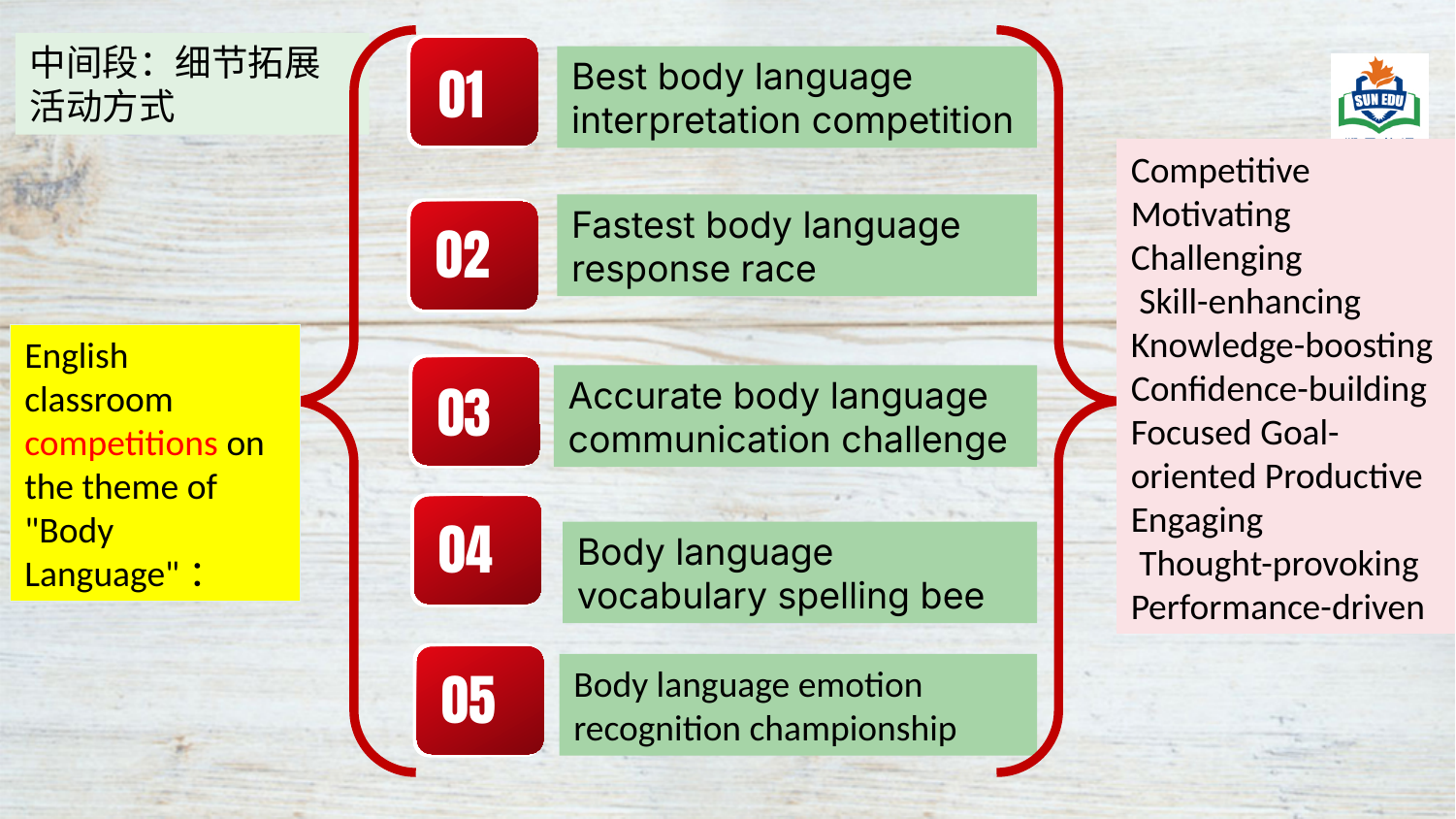

中间段：细节拓展
活动方式

01
Best body language interpretation competition
Competitive Motivating
Challenging
 Skill-enhancing Knowledge-boosting Confidence-building Focused Goal-oriented Productive
Engaging
 Thought-provoking
Performance-driven
Fastest body language response race

02
English classroom competitions on the theme of "Body Language"：

03
Accurate body language communication challenge

04
Body language vocabulary spelling bee

05
Body language emotion recognition championship